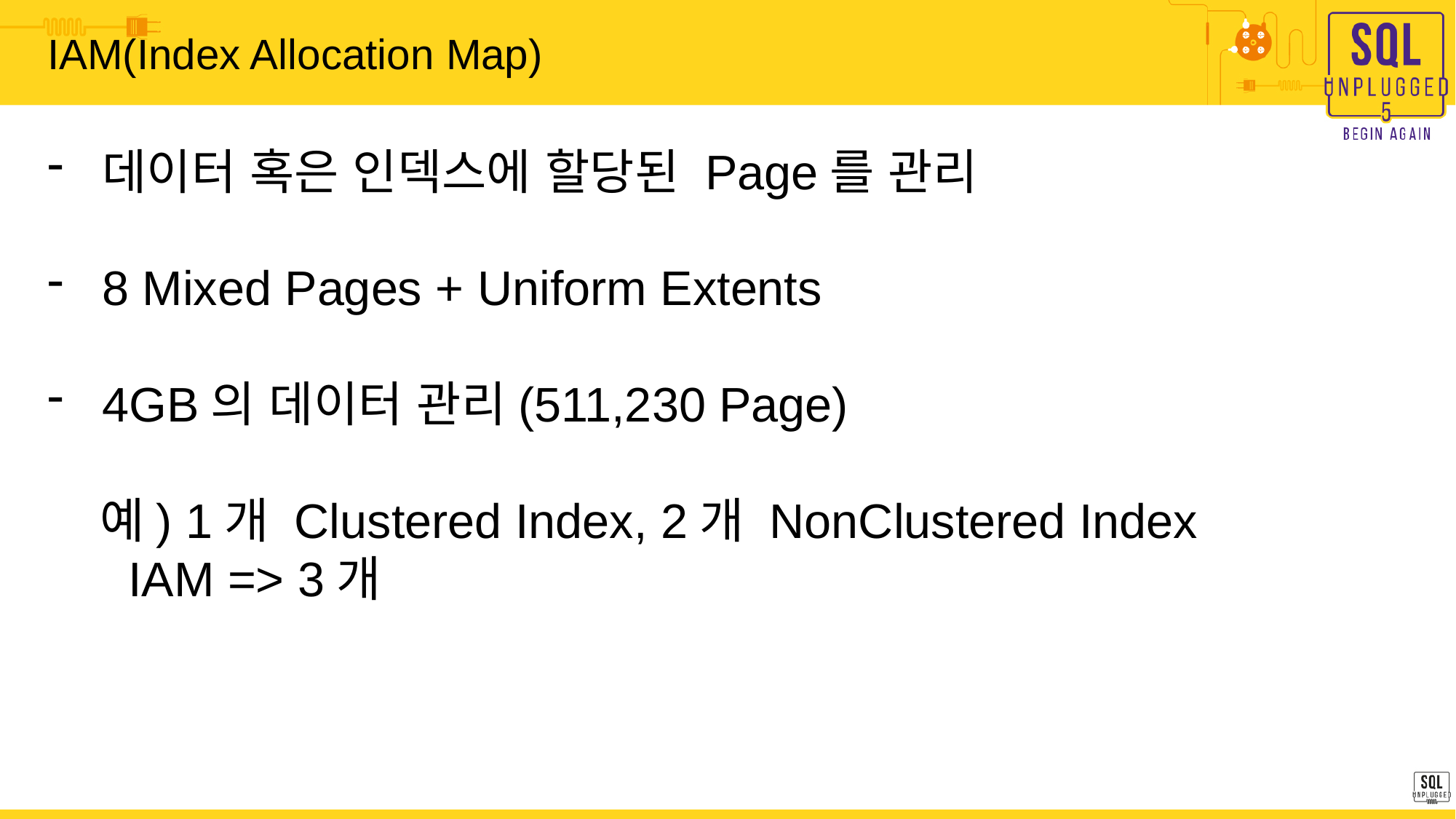

# IAM(Index Allocation Map)
데이터 혹은 인덱스에 할당된 Page를 관리

8 Mixed Pages + Uniform Extents

4GB의 데이터 관리(511,230 Page)

   예) 1개 Clustered Index, 2개 NonClustered Index
      IAM => 3개